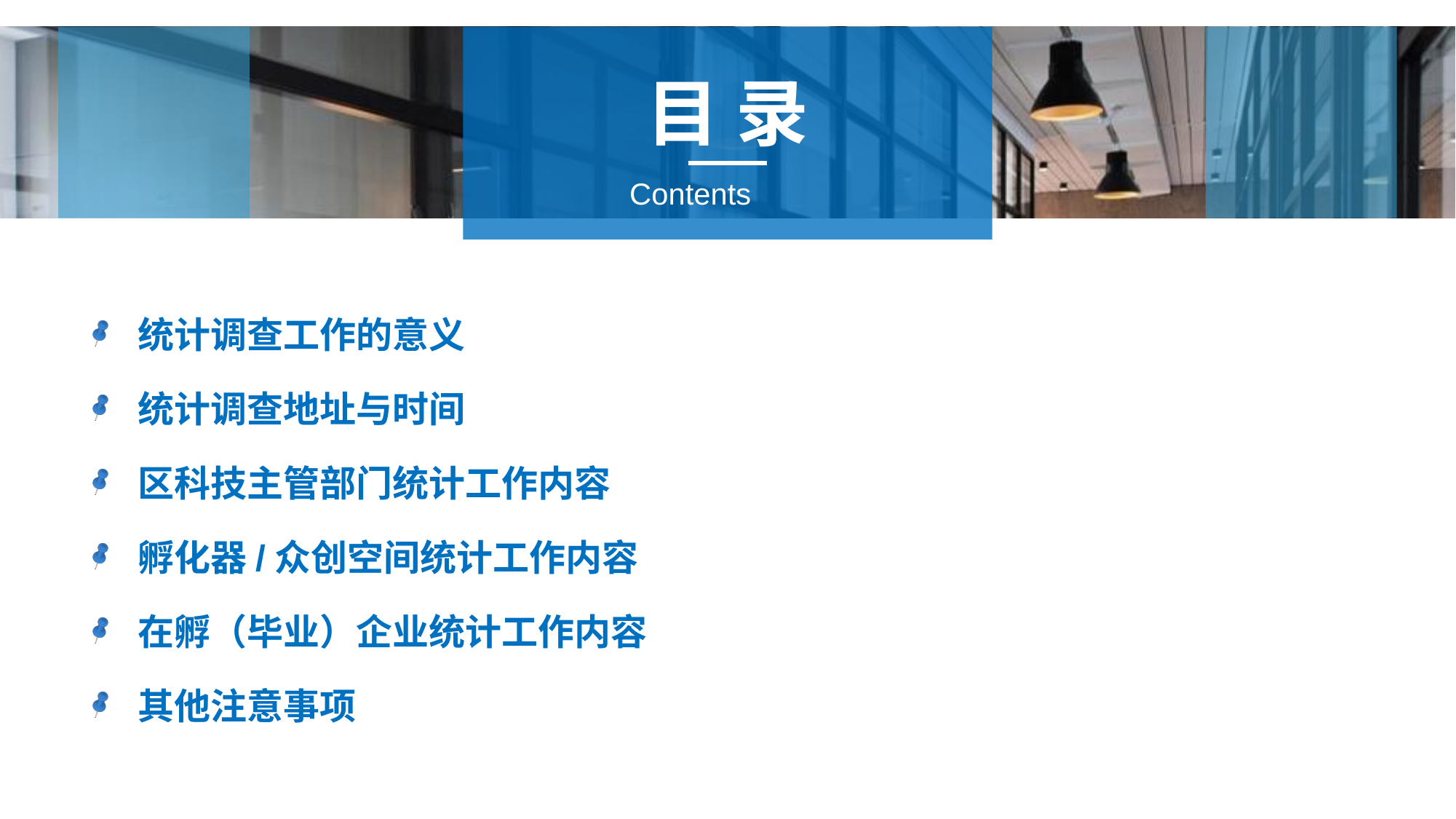

目 录
Contents
  统计调查工作的意义
  统计调查地址与时间
  区科技主管部门统计工作内容
  孵化器/众创空间统计工作内容
  在孵（毕业）企业统计工作内容
  其他注意事项